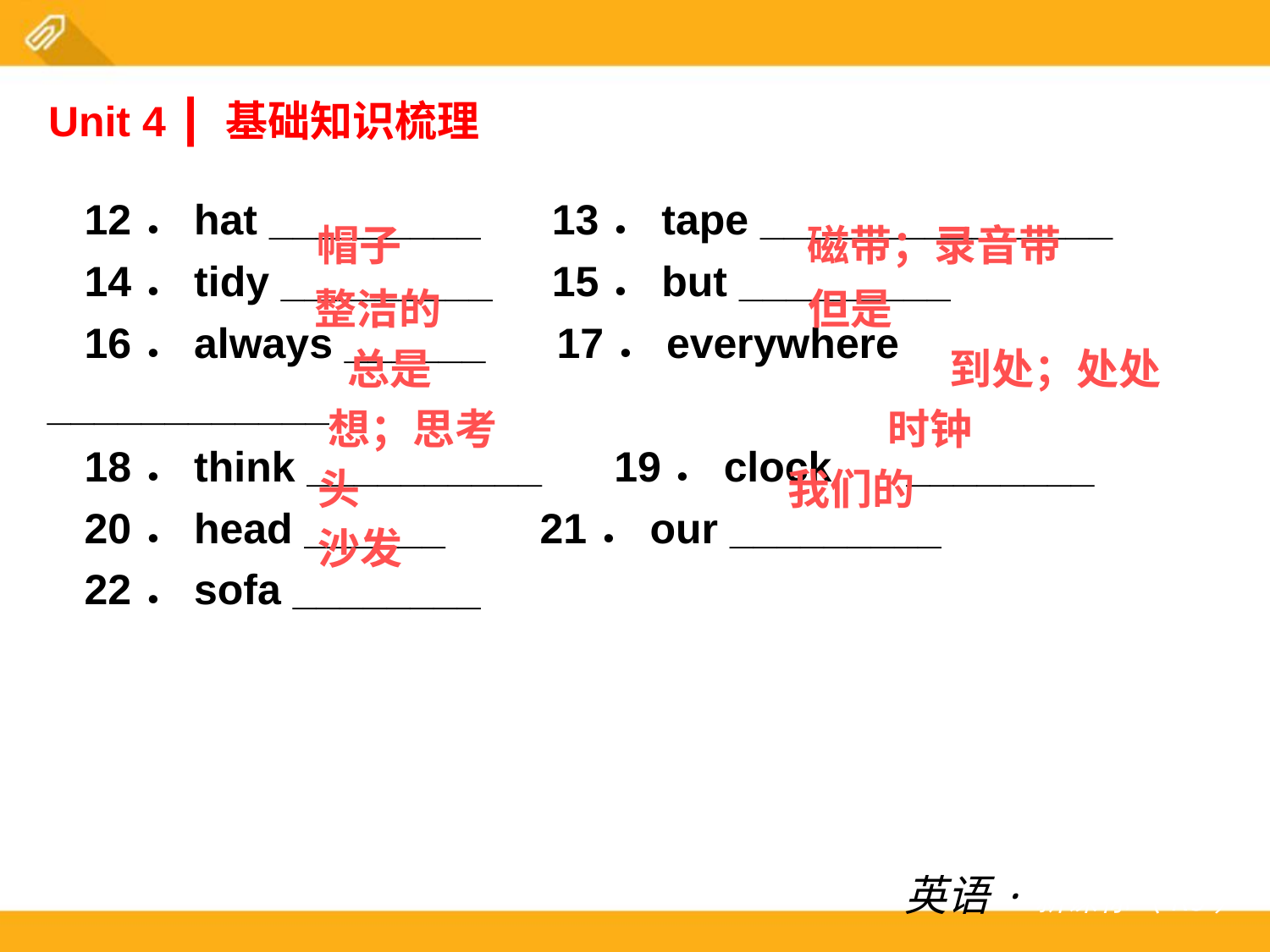

Unit 4 ┃ 基础知识梳理
12．hat _________      13．tape _______________
14．tidy _________     15．but _________
16．always ______      17．everywhere  ____________
18．think __________　 19．clock 　________
20．head ______        21．our _________
22．sofa ________
帽子
磁带；录音带
整洁的
但是
总是
到处；处处
想；思考
时钟
头
我们的
沙发
英语·新课标（RJ）